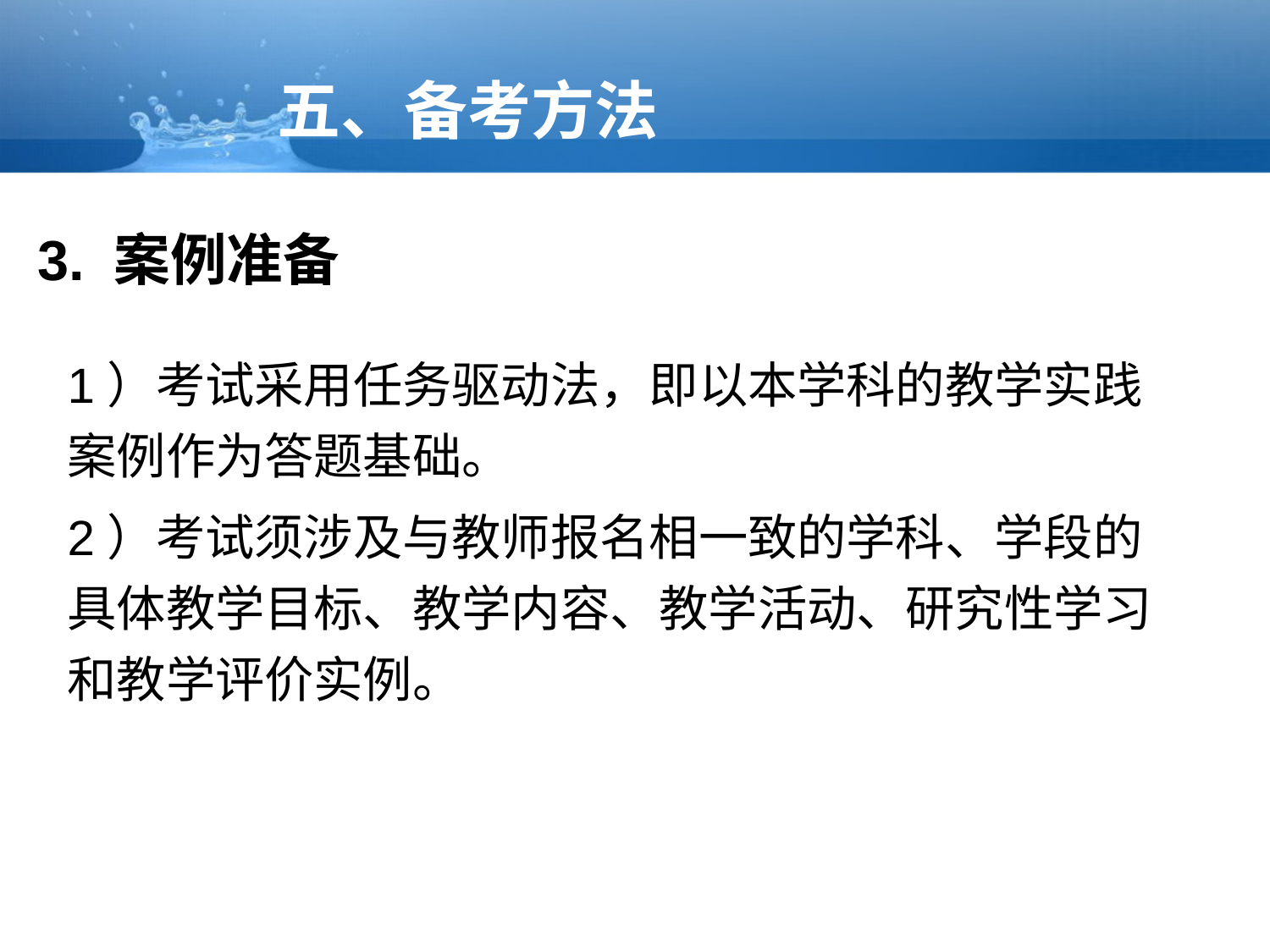

五、备考方法
# 3. 案例准备
1）考试采用任务驱动法，即以本学科的教学实践案例作为答题基础。
2）考试须涉及与教师报名相一致的学科、学段的具体教学目标、教学内容、教学活动、研究性学习和教学评价实例。